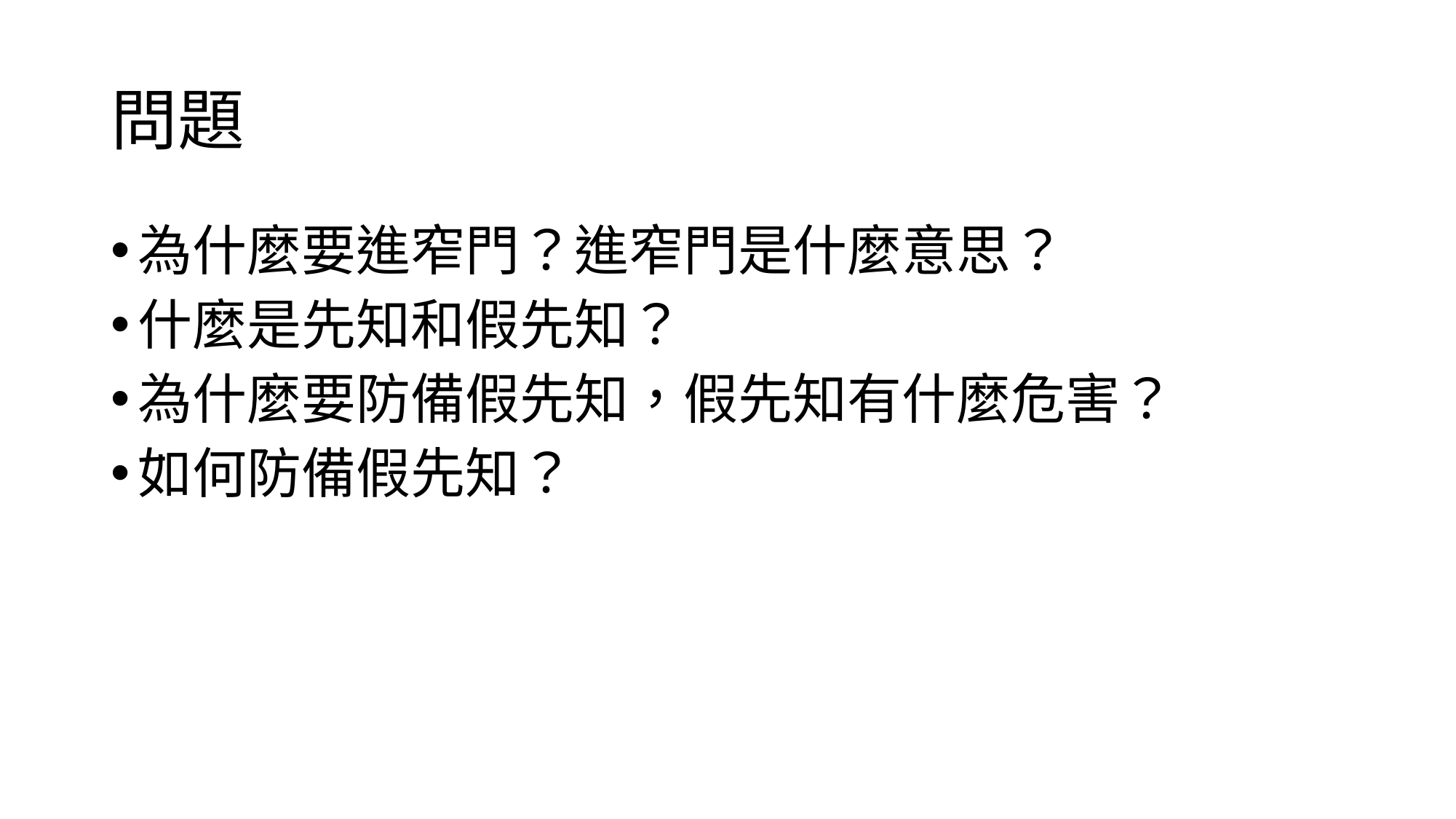

# 問題
為什麼要進窄門？進窄門是什麼意思？
什麼是先知和假先知？
為什麼要防備假先知，假先知有什麼危害？
如何防備假先知？